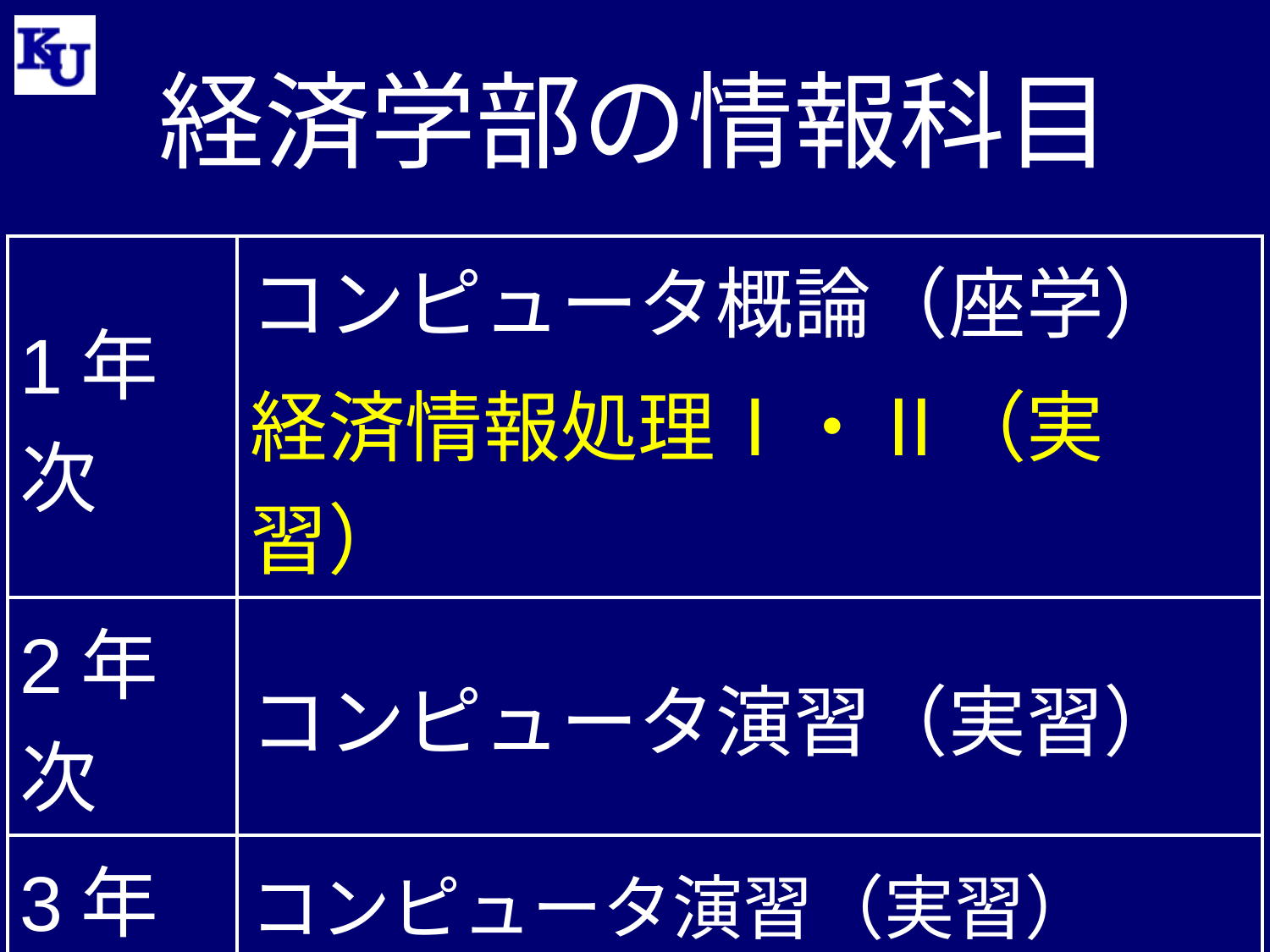

# 経済学部の情報科目
| 1年次 | コンピュータ概論（座学） 経済情報処理Ⅰ・Ⅱ（実習） |
| --- | --- |
| 2年次 | コンピュータ演習（実習） |
| 3年次 | コンピュータ演習（実習） 情報経済論Ⅰ・Ⅱ（座学） |